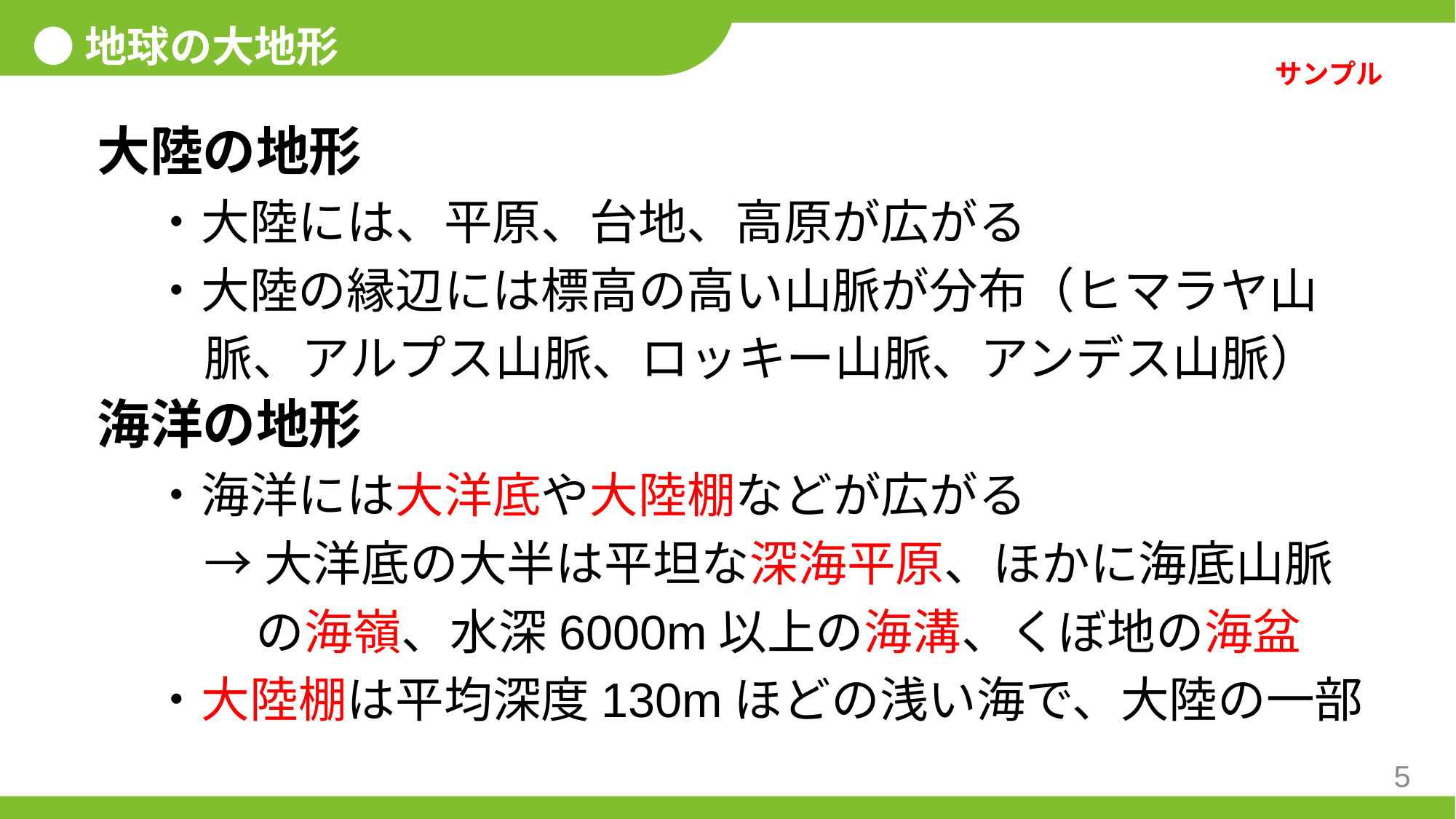

●地球の大地形
サンプル
大陸の地形
・大陸には、平原、台地、高原が広がる
・大陸の縁辺には標高の高い山脈が分布（ヒマラヤ山
脈、アルプス山脈、ロッキー山脈、アンデス山脈）
海洋の地形
・海洋には大洋底や大陸棚などが広がる
→大洋底の大半は平坦な深海平原、ほかに海底山脈
の海嶺、水深6000m以上の海溝、くぼ地の海盆
・大陸棚は平均深度130mほどの浅い海で、大陸の一部